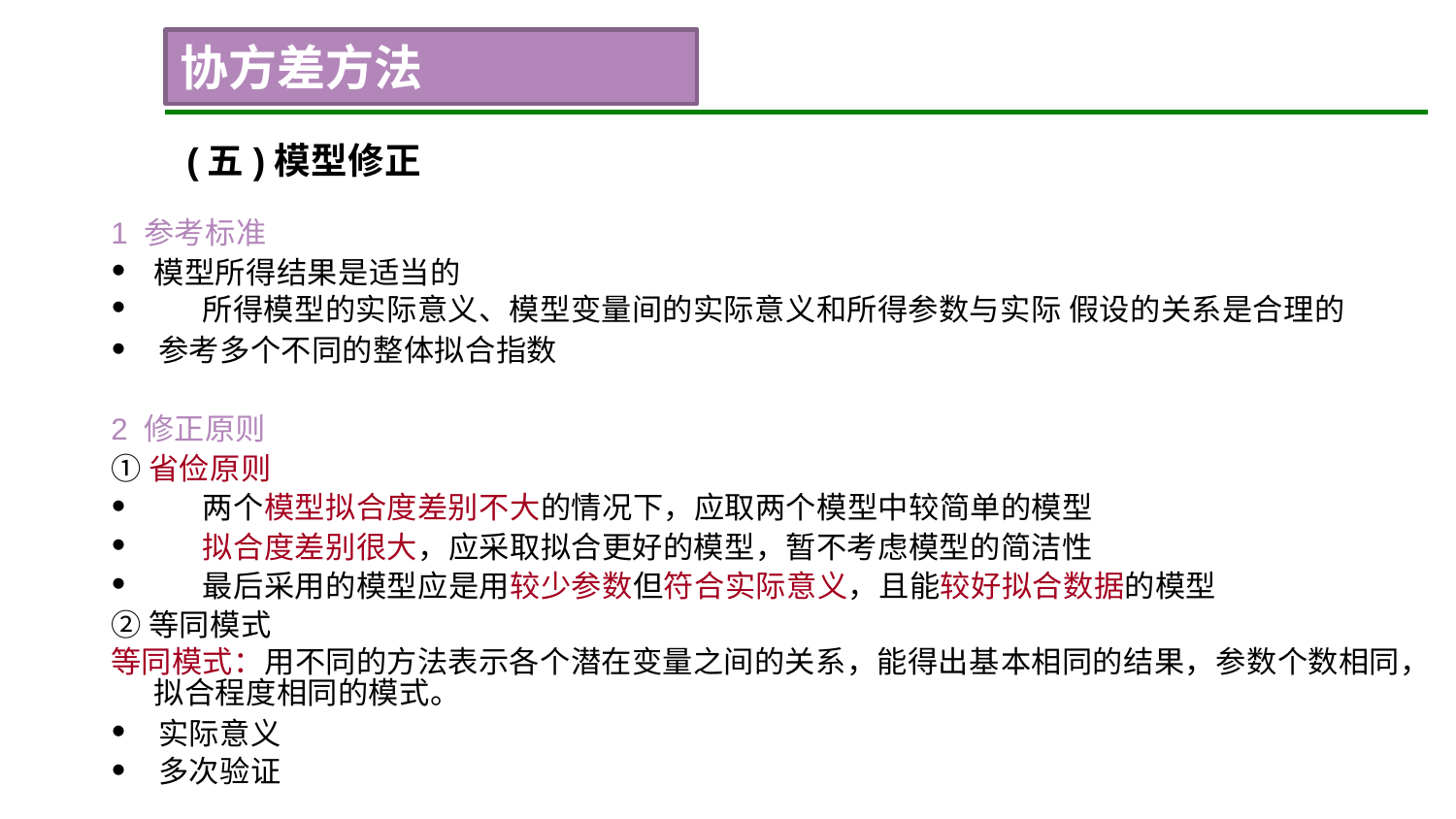

协方差方法
(五)模型修正
1 参考标准
模型所得结果是适当的
	所得模型的实际意义、模型变量间的实际意义和所得参数与实际 假设的关系是合理的
参考多个不同的整体拟合指数

2 修正原则
①省俭原则
	两个模型拟合度差别不大的情况下，应取两个模型中较简单的模型
	拟合度差别很大，应采取拟合更好的模型，暂不考虑模型的简洁性
	最后采用的模型应是用较少参数但符合实际意义，且能较好拟合数据的模型
②等同模式
等同模式：用不同的方法表示各个潜在变量之间的关系，能得出基本相同的结果，参数个数相同，拟合程度相同的模式。
实际意义
多次验证